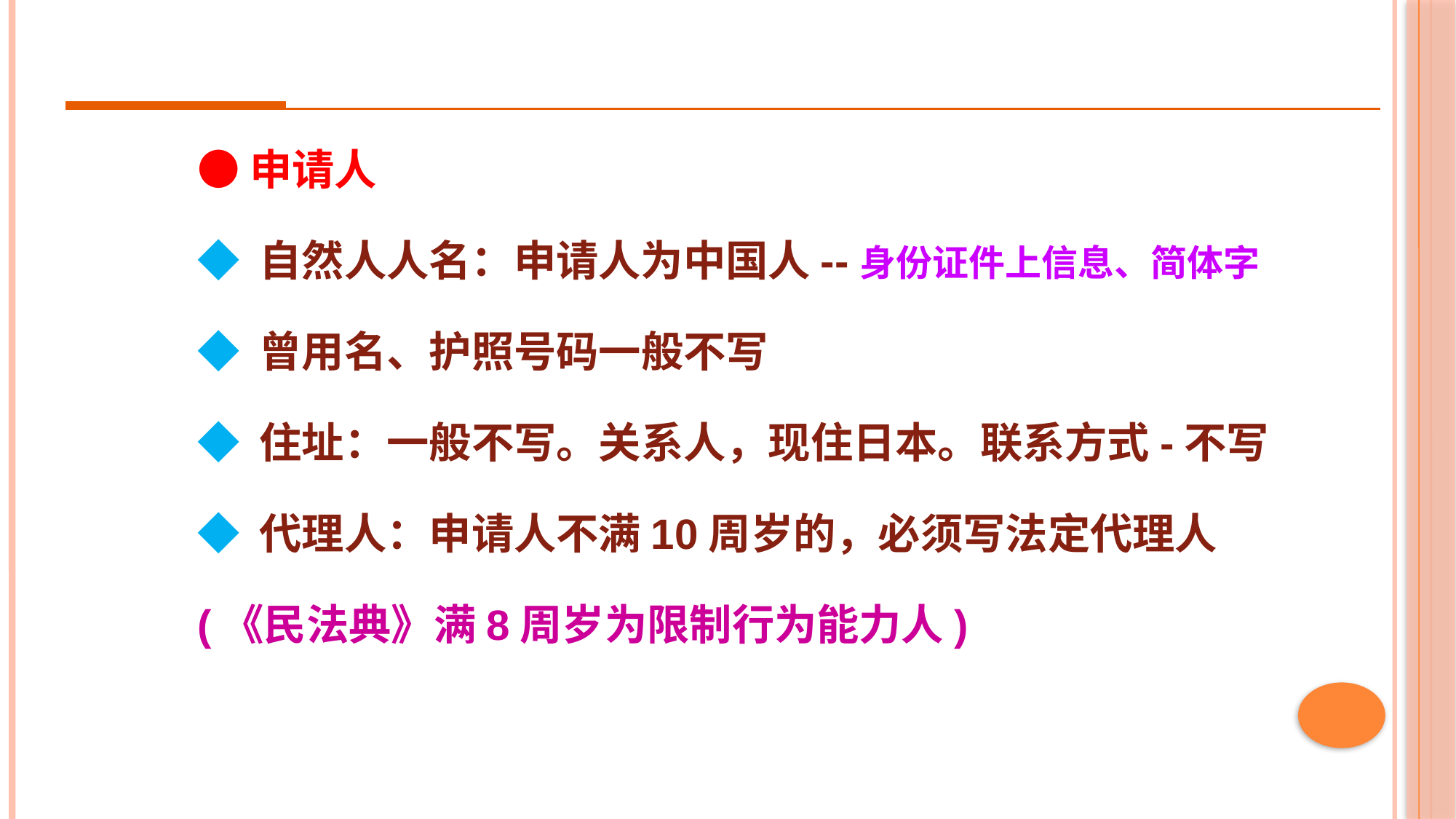

●申请人

◆ 自然人人名：申请人为中国人--身份证件上信息、简体字

◆ 曾用名、护照号码一般不写

◆ 住址：一般不写。关系人，现住日本。联系方式-不写

◆ 代理人：申请人不满10周岁的，必须写法定代理人

(《民法典》满8周岁为限制行为能力人)